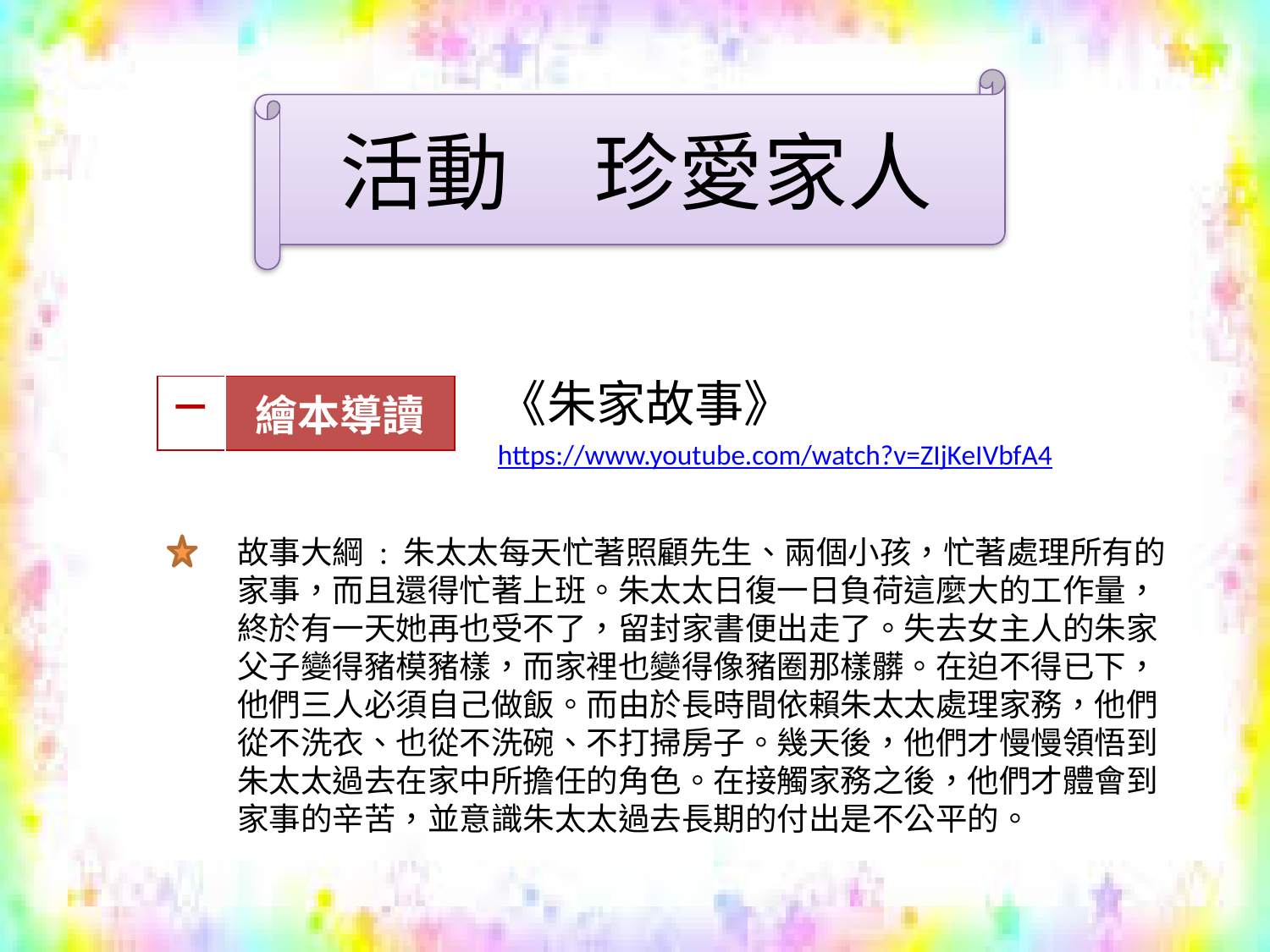

活動  珍愛家人
《朱家故事》
https://www.youtube.com/watch?v=ZIjKeIVbfA4
| 一 | 繪本導讀 |
| --- | --- |
故事大綱 : 朱太太每天忙著照顧先生、兩個小孩，忙著處理所有的家事，而且還得忙著上班。朱太太日復一日負荷這麼大的工作量，終於有一天她再也受不了，留封家書便出走了。失去女主人的朱家父子變得豬模豬樣，而家裡也變得像豬圈那樣髒。在迫不得已下，他們三人必須自己做飯。而由於長時間依賴朱太太處理家務，他們從不洗衣、也從不洗碗、不打掃房子。幾天後，他們才慢慢領悟到朱太太過去在家中所擔任的角色。在接觸家務之後，他們才體會到家事的辛苦，並意識朱太太過去長期的付出是不公平的。